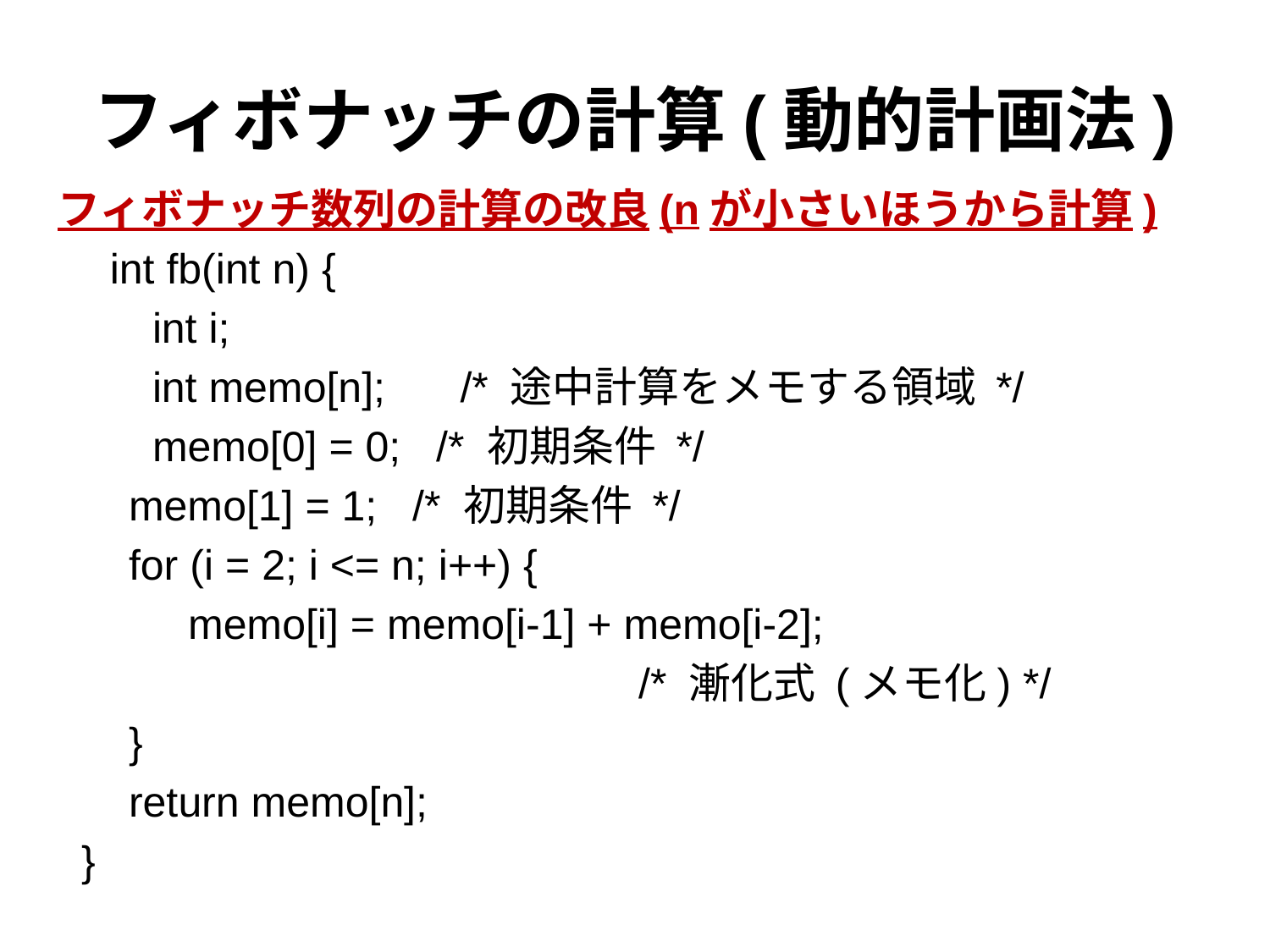

# フィボナッチの計算(動的計画法)
フィボナッチ数列の計算の改良(nが小さいほうから計算)
　int fb(int n) {
　　int i;
　　int memo[n]; 　/* 途中計算をメモする領域 */
　　memo[0] = 0;   /* 初期条件 */
      memo[1] = 1;   /* 初期条件 */
      for (i = 2; i <= n; i++) {
           memo[i] = memo[i-1] + memo[i-2];
                                                 /* 漸化式 (メモ化) */
      }
      return memo[n];
  }